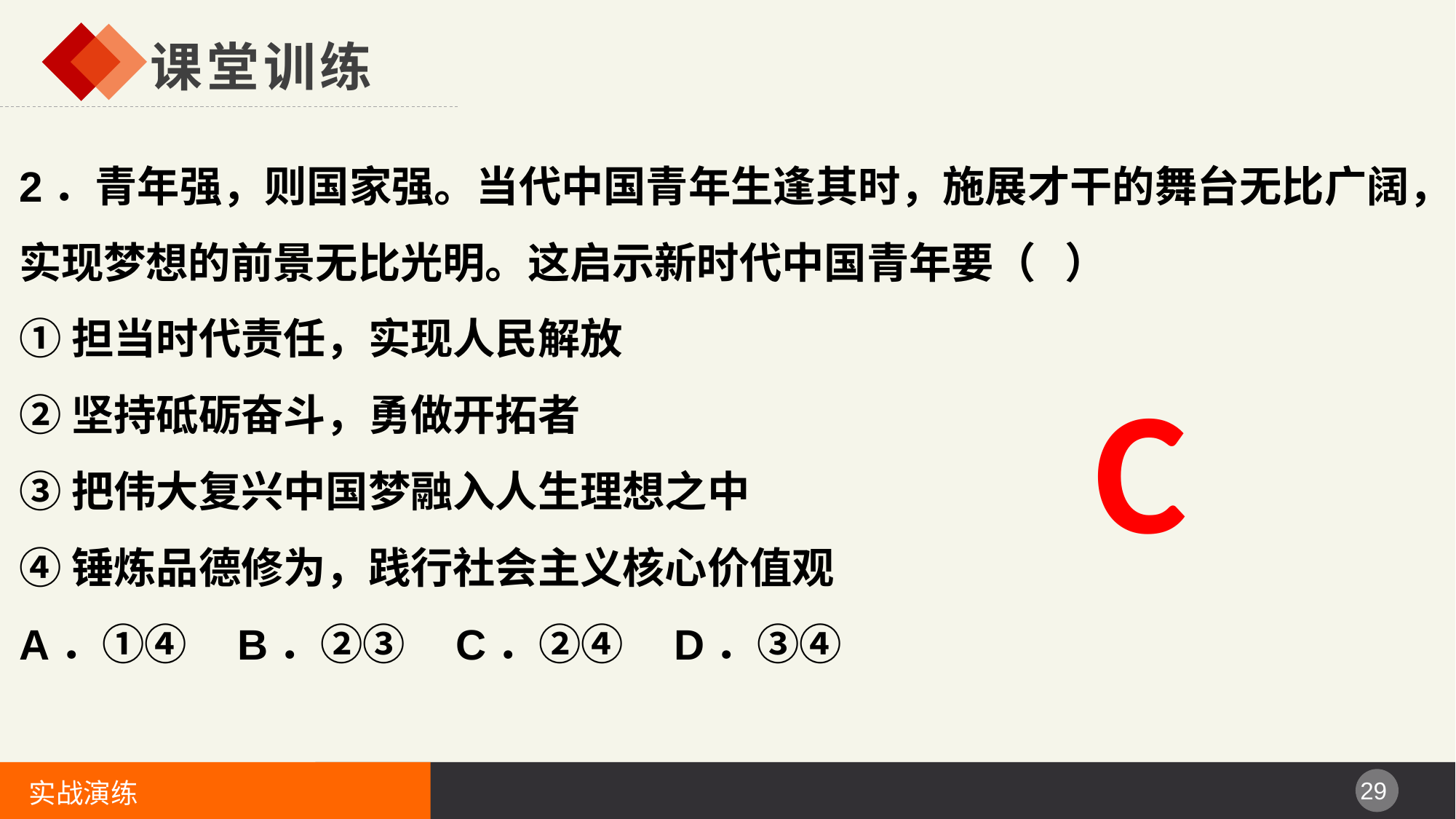

课堂训练

2．青年强，则国家强。当代中国青年生逢其时，施展才干的舞台无比广阔，实现梦想的前景无比光明。这启示新时代中国青年要（   ）
①担当时代责任，实现人民解放
②坚持砥砺奋斗，勇做开拓者
③把伟大复兴中国梦融入人生理想之中
④锤炼品德修为，践行社会主义核心价值观
A．①④	B．②③	C．②④	D．③④

C
实战演练